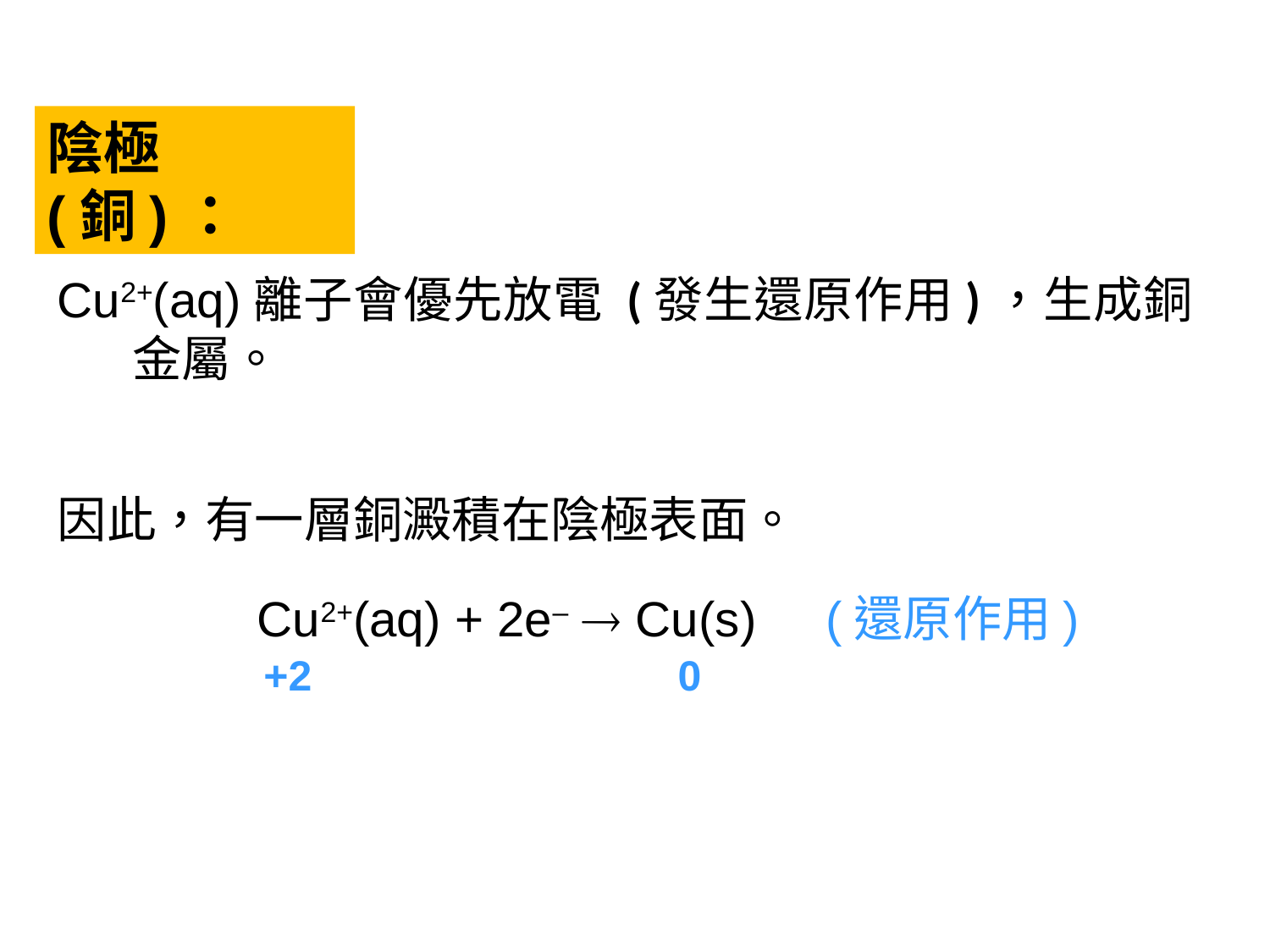

陰極 (銅)：
Cu2+(aq)離子會優先放電 (發生還原作用)，生成銅金屬。
因此，有一層銅澱積在陰極表面。
Cu2+(aq) + 2e– → Cu(s)     (還原作用)
+2                               0